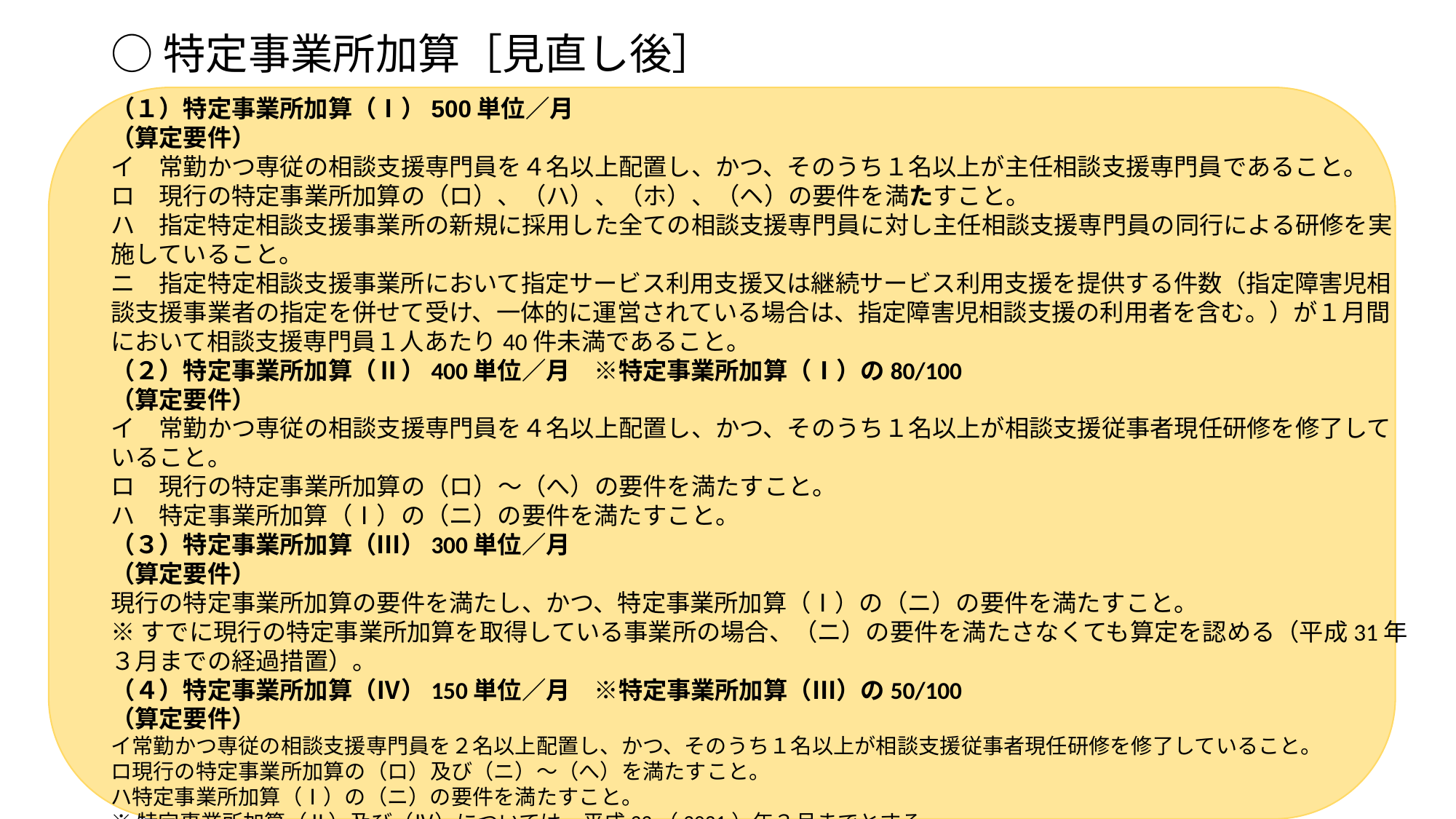

# ○特定事業所加算［見直し後］

（１）特定事業所加算（Ⅰ）500単位／月
（算定要件）
イ　常勤かつ専従の相談支援専門員を４名以上配置し、かつ、そのうち１名以上が主任相談支援専門員であること。
ロ　現行の特定事業所加算の（ロ）、（ハ）、（ホ）、（ヘ）の要件を満たすこと。
ハ　指定特定相談支援事業所の新規に採用した全ての相談支援専門員に対し主任相談支援専門員の同行による研修を実施していること。
ニ　指定特定相談支援事業所において指定サービス利用支援又は継続サービス利用支援を提供する件数（指定障害児相談支援事業者の指定を併せて受け、一体的に運営されている場合は、指定障害児相談支援の利用者を含む。）が１月間において相談支援専門員１人あたり40件未満であること。
（２）特定事業所加算（Ⅱ）400単位／月　※特定事業所加算（Ⅰ）の80/100
（算定要件）
イ　常勤かつ専従の相談支援専門員を４名以上配置し、かつ、そのうち１名以上が相談支援従事者現任研修を修了していること。
ロ　現行の特定事業所加算の（ロ）～（へ）の要件を満たすこと。
ハ　特定事業所加算（Ⅰ）の（ニ）の要件を満たすこと。
（３）特定事業所加算（Ⅲ）300単位／月
（算定要件）
現行の特定事業所加算の要件を満たし、かつ、特定事業所加算（Ⅰ）の（ニ）の要件を満たすこと。
※すでに現行の特定事業所加算を取得している事業所の場合、（ニ）の要件を満たさなくても算定を認める（平成31年３月までの経過措置）。
（４）特定事業所加算（Ⅳ）150単位／月　※特定事業所加算（Ⅲ）の50/100
（算定要件）
イ常勤かつ専従の相談支援専門員を２名以上配置し、かつ、そのうち１名以上が相談支援従事者現任研修を修了していること。
ロ現行の特定事業所加算の（ロ）及び（ニ）～（へ）を満たすこと。
ハ特定事業所加算（Ⅰ）の（ニ）の要件を満たすこと。
※特定事業所加算（Ⅱ）及び（Ⅳ）については、平成33（2021）年３月までとする。